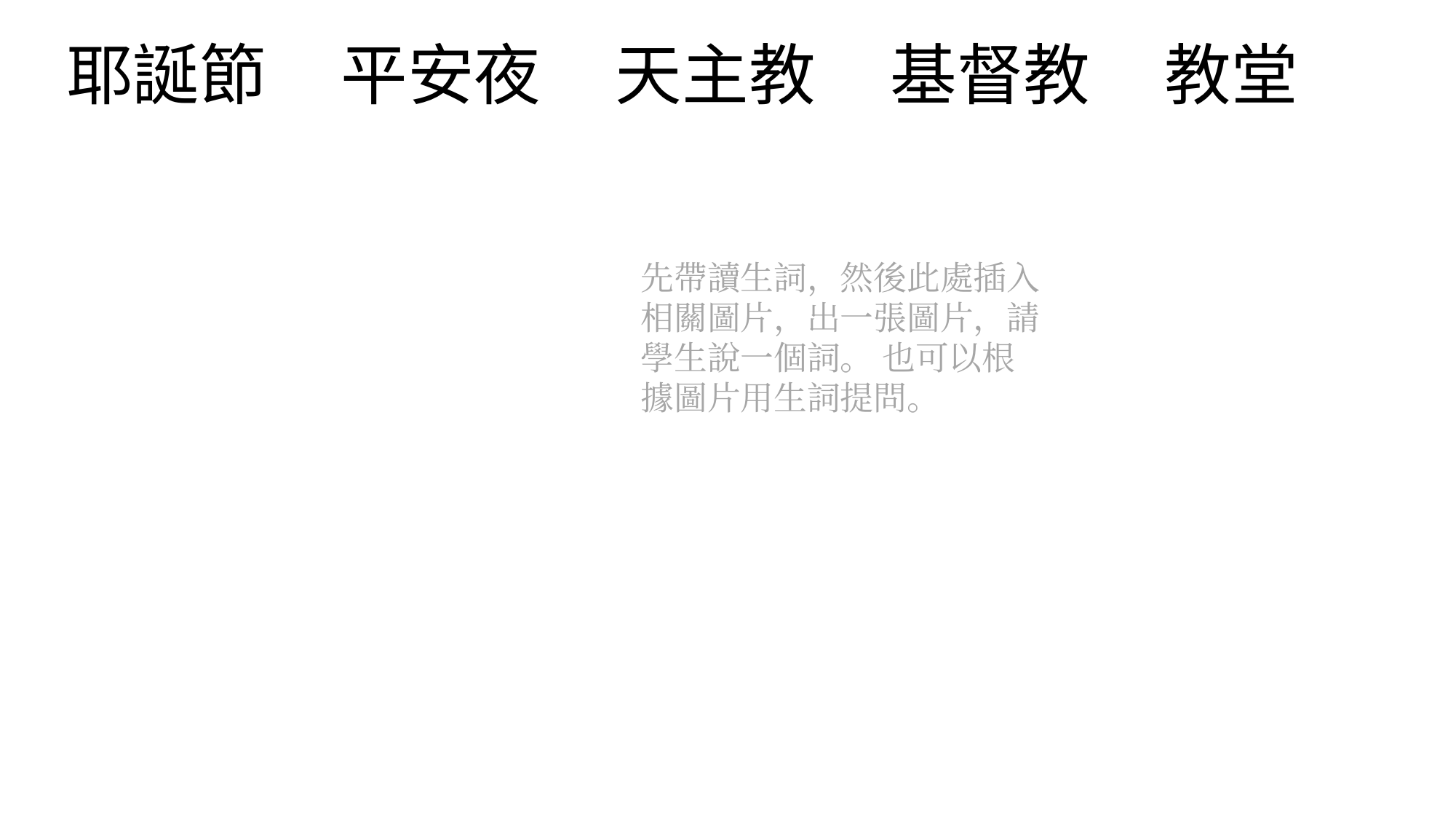

# 耶誕節     平安夜     天主教     基督教     教堂
先帶讀生詞，然後此處插入相關圖片，出一張圖片，請學生說一個詞。 也可以根據圖片用生詞提問。